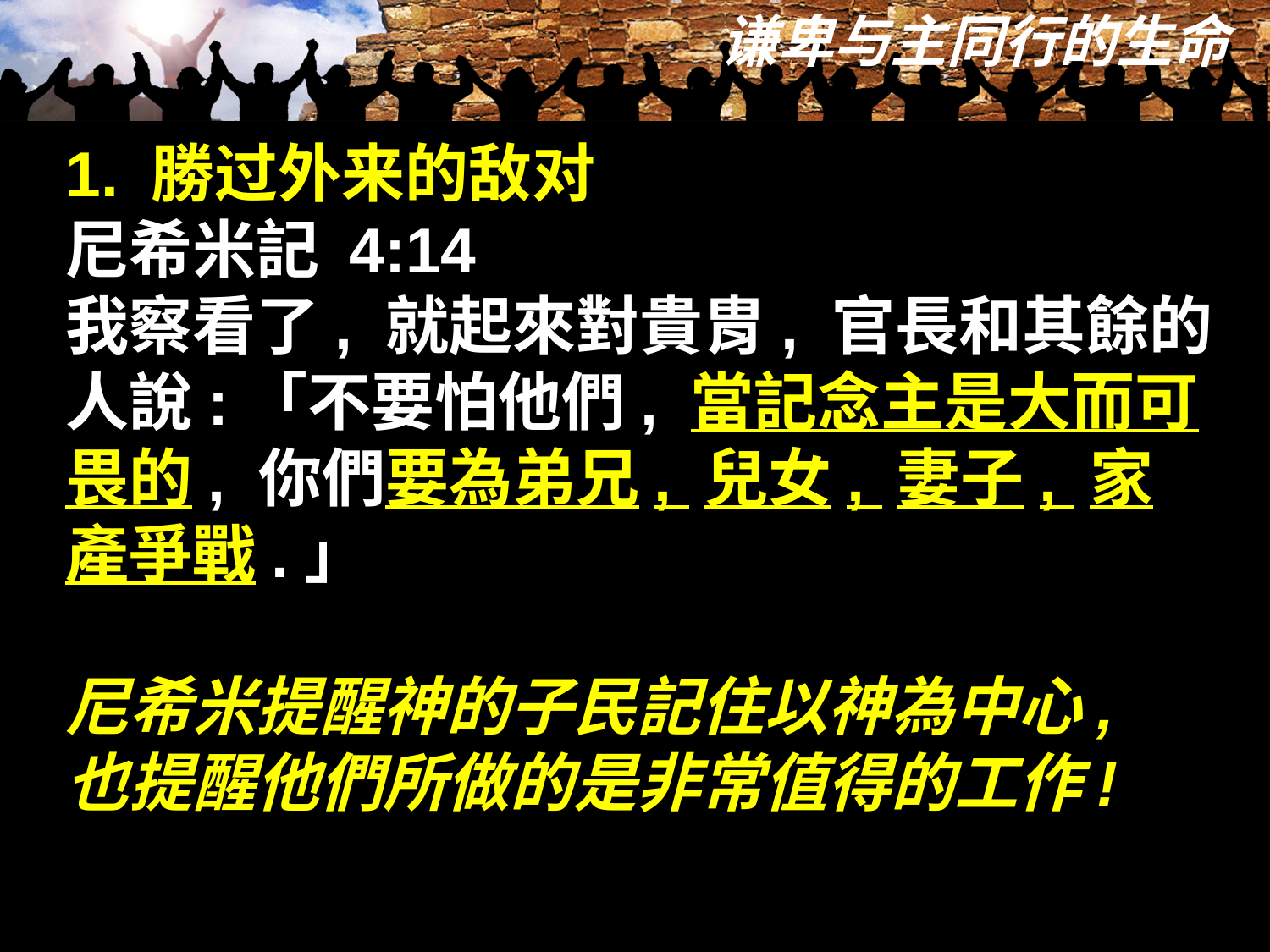

1. 勝过外来的敌对
尼希米記 4:14
我察看了, 就起來對貴胄, 官長和其餘的人說:「不要怕他們, 當記念主是大而可畏的, 你們要為弟兄, 兒女, 妻子, 家產爭戰.」

尼希米提醒神的子民記住以神為中心,
也提醒他們所做的是非常值得的工作!